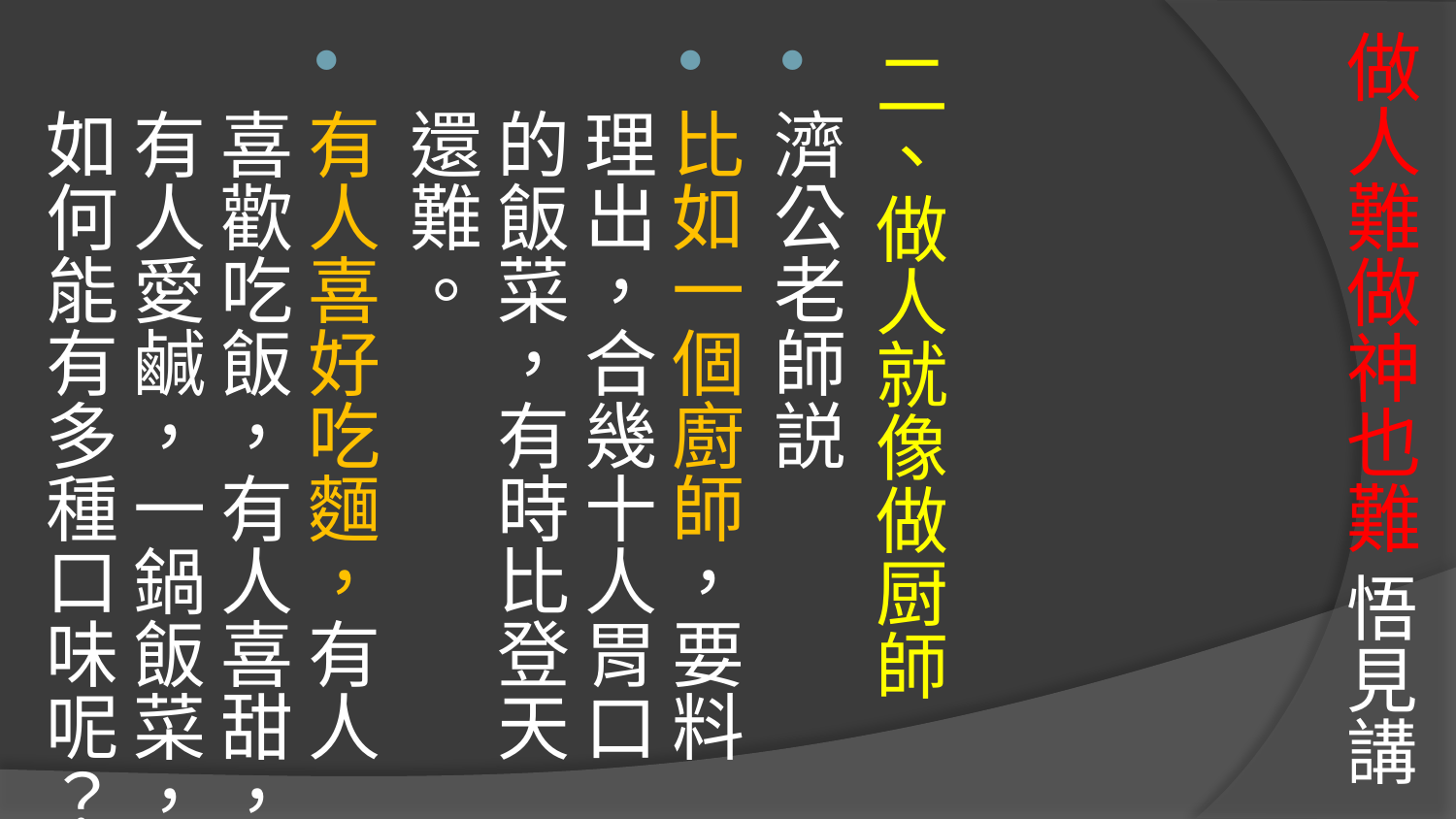

# 做人難做神也難 悟見講
二、做人就像做厨師
濟公老師説
比如一個廚師，要料理出，合幾十人胃口的飯菜，有時比登天還難。
有人喜好吃麵，有人喜歡吃飯，有人喜甜，有人愛鹹，一鍋飯菜，如何能有多種口味呢？